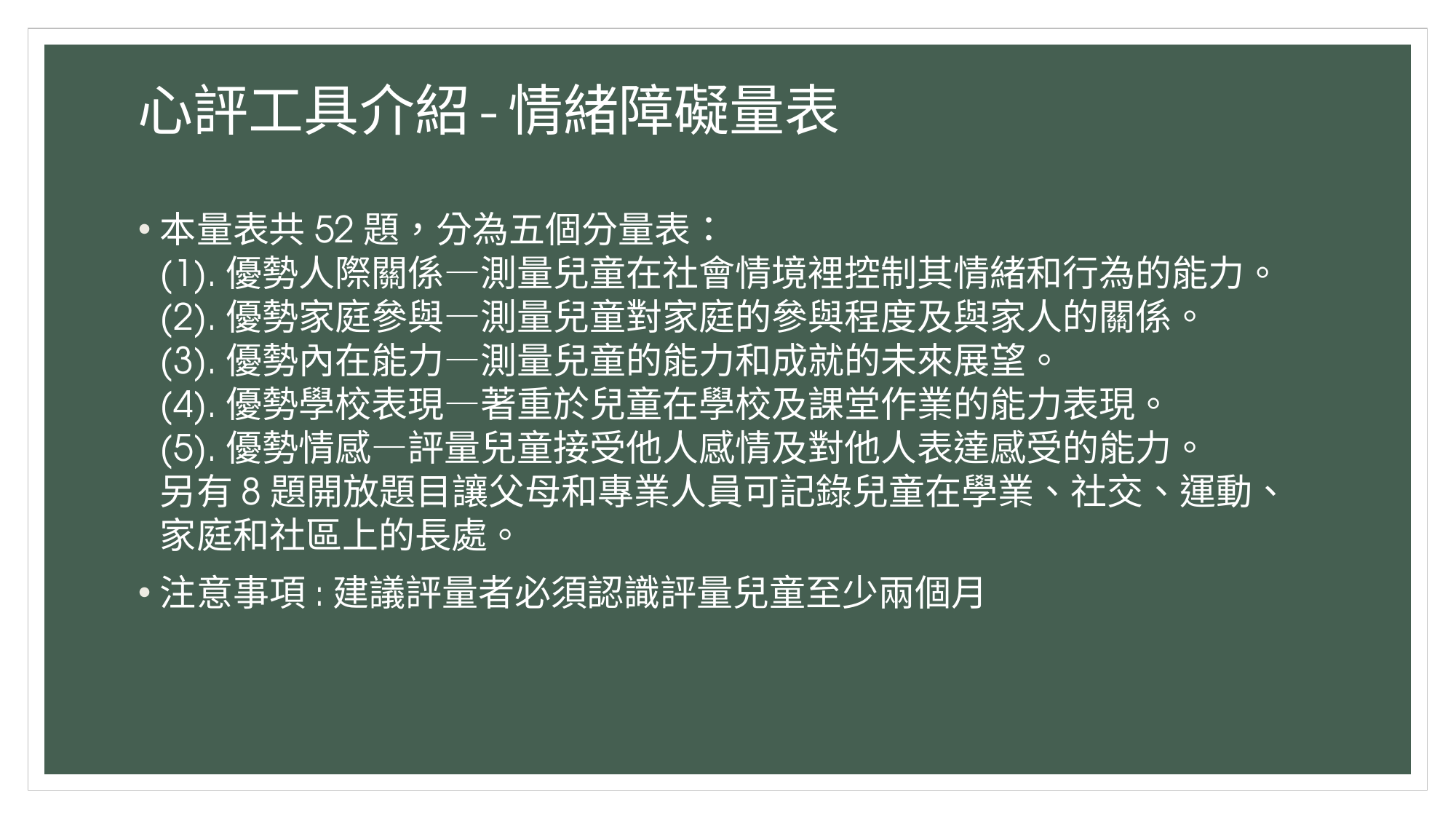

# 心評工具介紹-情緒障礙量表
本量表共52題，分為五個分量表：
(1).優勢人際關係—測量兒童在社會情境裡控制其情緒和行為的能力。
(2).優勢家庭參與—測量兒童對家庭的參與程度及與家人的關係。
(3).優勢內在能力—測量兒童的能力和成就的未來展望。
(4).優勢學校表現—著重於兒童在學校及課堂作業的能力表現。
(5).優勢情感—評量兒童接受他人感情及對他人表達感受的能力。
另有8題開放題目讓父母和專業人員可記錄兒童在學業、社交、運動、家庭和社區上的長處。
注意事項:建議評量者必須認識評量兒童至少兩個月